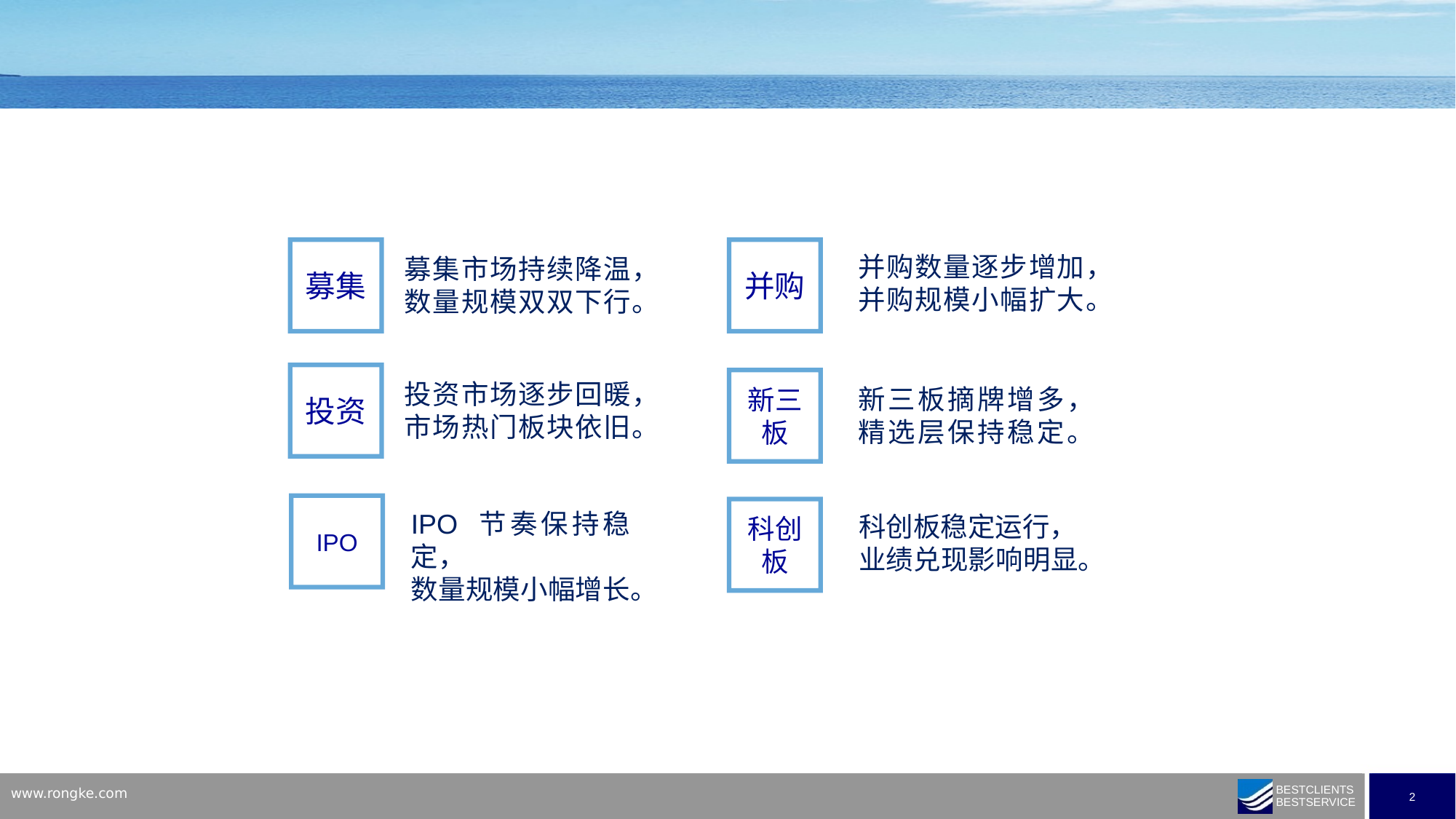

募集
并购
并购数量逐步增加，
并购规模小幅扩大。
募集市场持续降温，
数量规模双双下行。
投资
新三板
投资市场逐步回暖，
市场热门板块依旧。
新三板摘牌增多，
精选层保持稳定。
IPO
科创板
IPO 节奏保持稳定，
数量规模小幅增长。
科创板稳定运行，
业绩兑现影响明显。